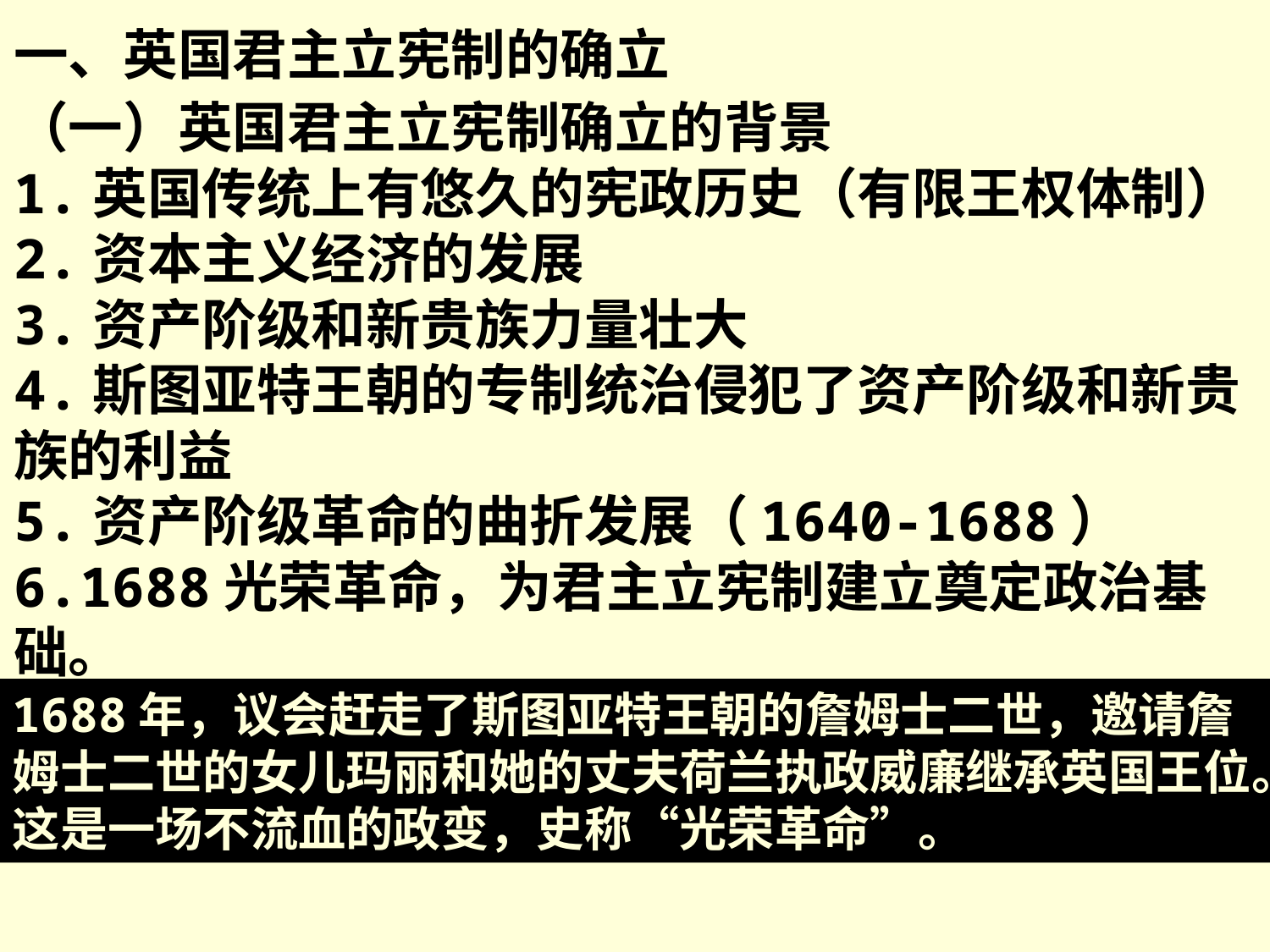

一、英国君主立宪制的确立

（一）英国君主立宪制确立的背景
1.英国传统上有悠久的宪政历史（有限王权体制）
2.资本主义经济的发展
3.资产阶级和新贵族力量壮大
4.斯图亚特王朝的专制统治侵犯了资产阶级和新贵族的利益
5.资产阶级革命的曲折发展（1640-1688）
6.1688光荣革命，为君主立宪制建立奠定政治基础。

1688年，议会赶走了斯图亚特王朝的詹姆士二世，邀请詹姆士二世的女儿玛丽和她的丈夫荷兰执政威廉继承英国王位。这是一场不流血的政变，史称“光荣革命”。